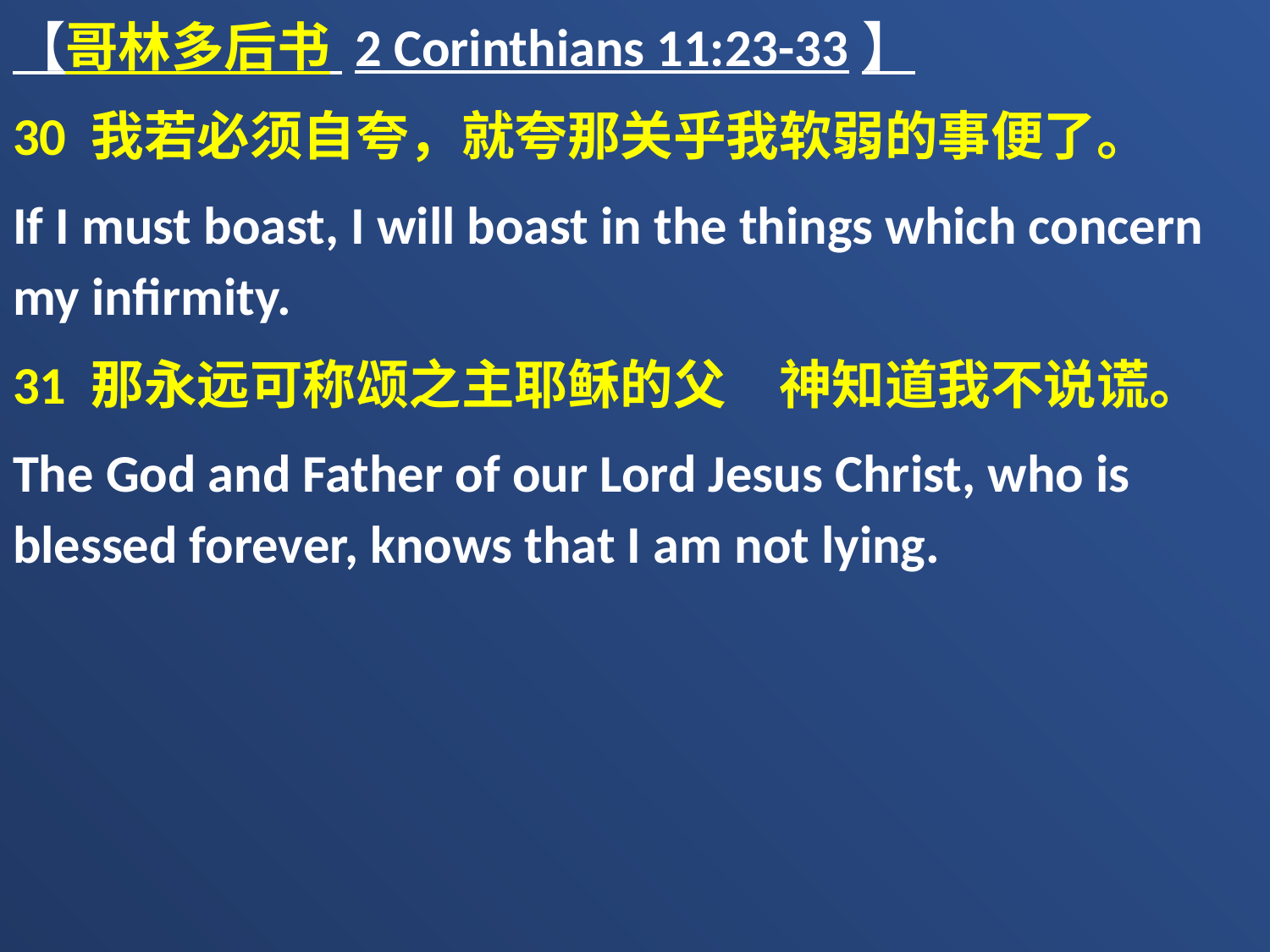

【哥林多后书 2 Corinthians 11:23-33】
30 我若必须自夸，就夸那关乎我软弱的事便了。
If I must boast, I will boast in the things which concern my infirmity.
31 那永远可称颂之主耶稣的父　神知道我不说谎。
The God and Father of our Lord Jesus Christ, who is blessed forever, knows that I am not lying.